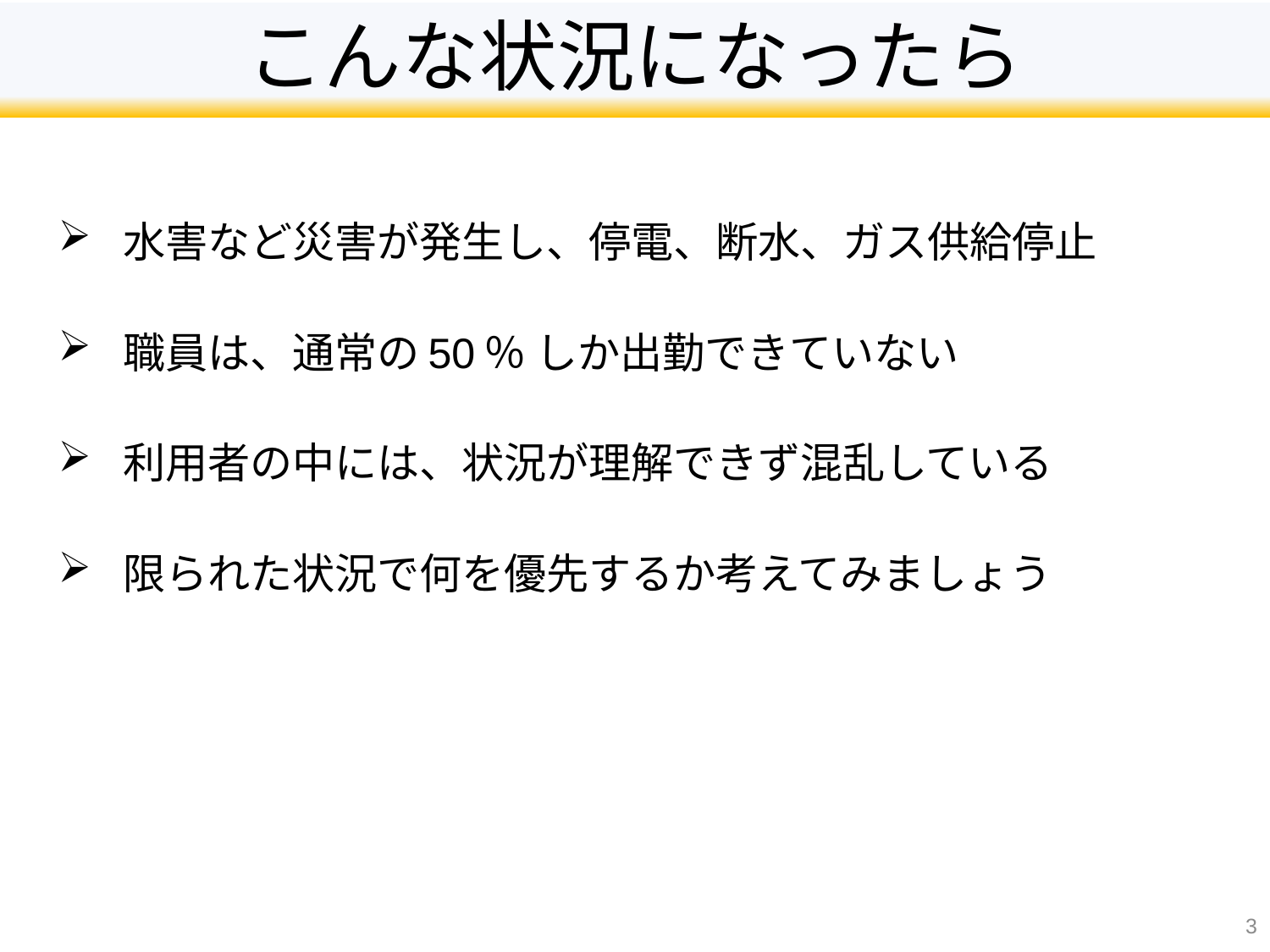

# こんな状況になったら
水害など災害が発生し、停電、断水、ガス供給停止
職員は、通常の50％ しか出勤できていない
利用者の中には、状況が理解できず混乱している
限られた状況で何を優先するか考えてみましょう
3